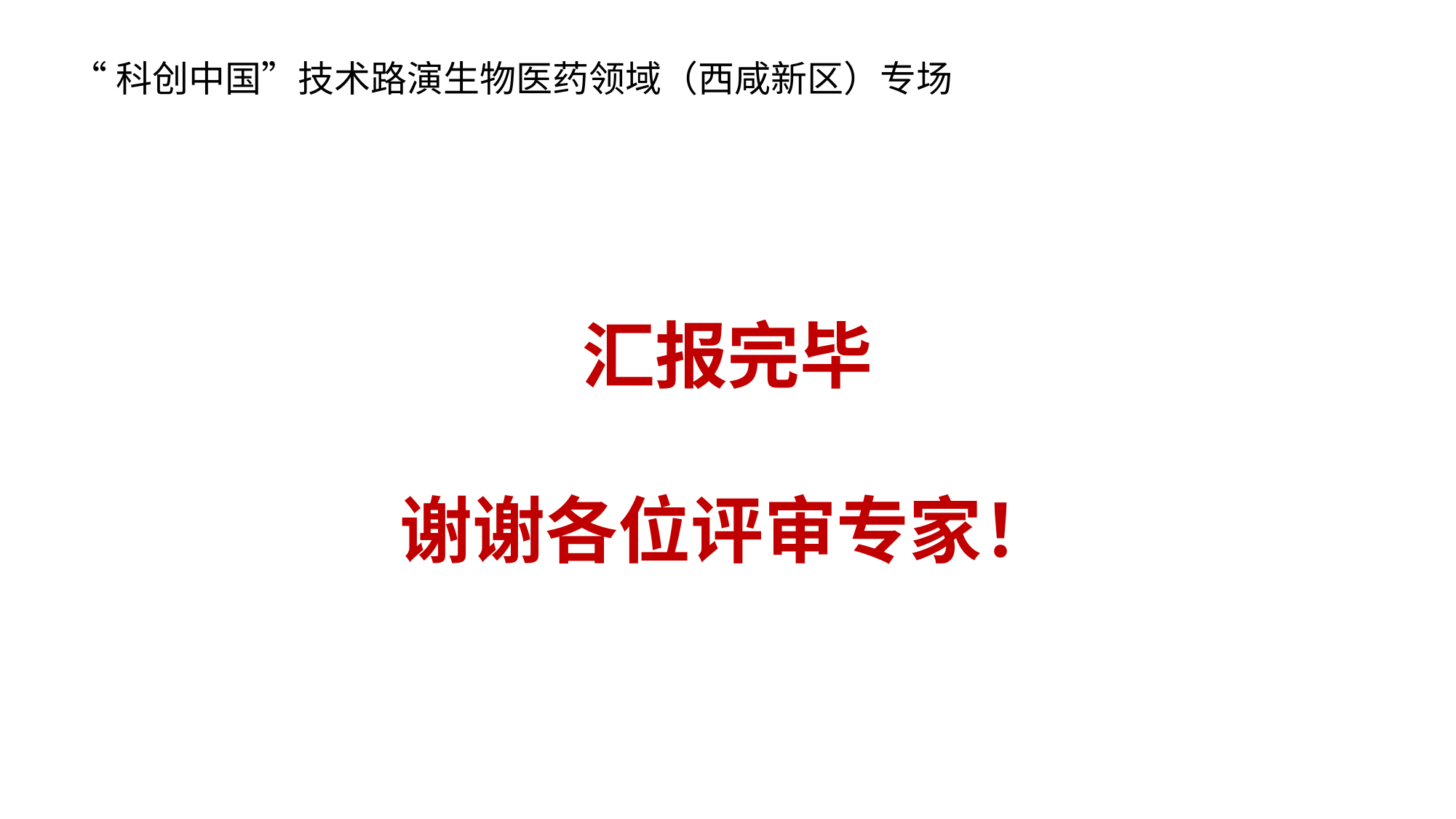

“科创中国”技术路演生物医药领域（西咸新区）专场
汇报完毕
谢谢各位评审专家！